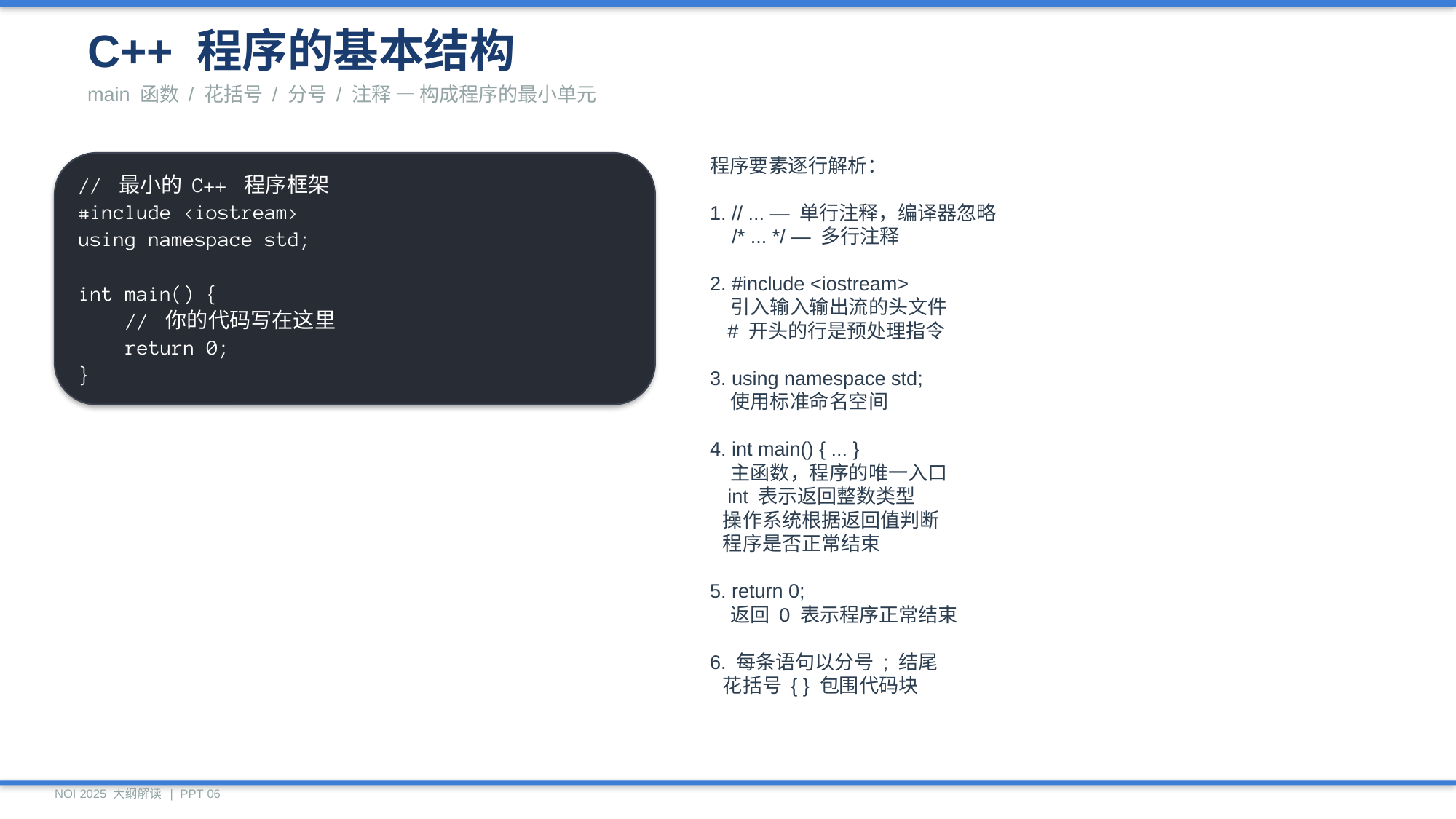

C++ 程序的基本结构
main 函数 / 花括号 / 分号 / 注释 — 构成程序的最小单元
// 最小的 C++ 程序框架
#include <iostream>
using namespace std;

int main() {
    // 你的代码写在这里
    return 0;
}
程序要素逐行解析：
1. // ... — 单行注释，编译器忽略
    /* ... */ — 多行注释
2. #include <iostream>
   引入输入输出流的头文件
   # 开头的行是预处理指令
3. using namespace std;
   使用标准命名空间
4. int main() { ... }
   主函数，程序的唯一入口
   int 表示返回整数类型
   操作系统根据返回值判断
   程序是否正常结束
5. return 0;
   返回 0 表示程序正常结束
6. 每条语句以分号 ; 结尾
   花括号 { } 包围代码块

NOI 2025 大纲解读  |  PPT 06